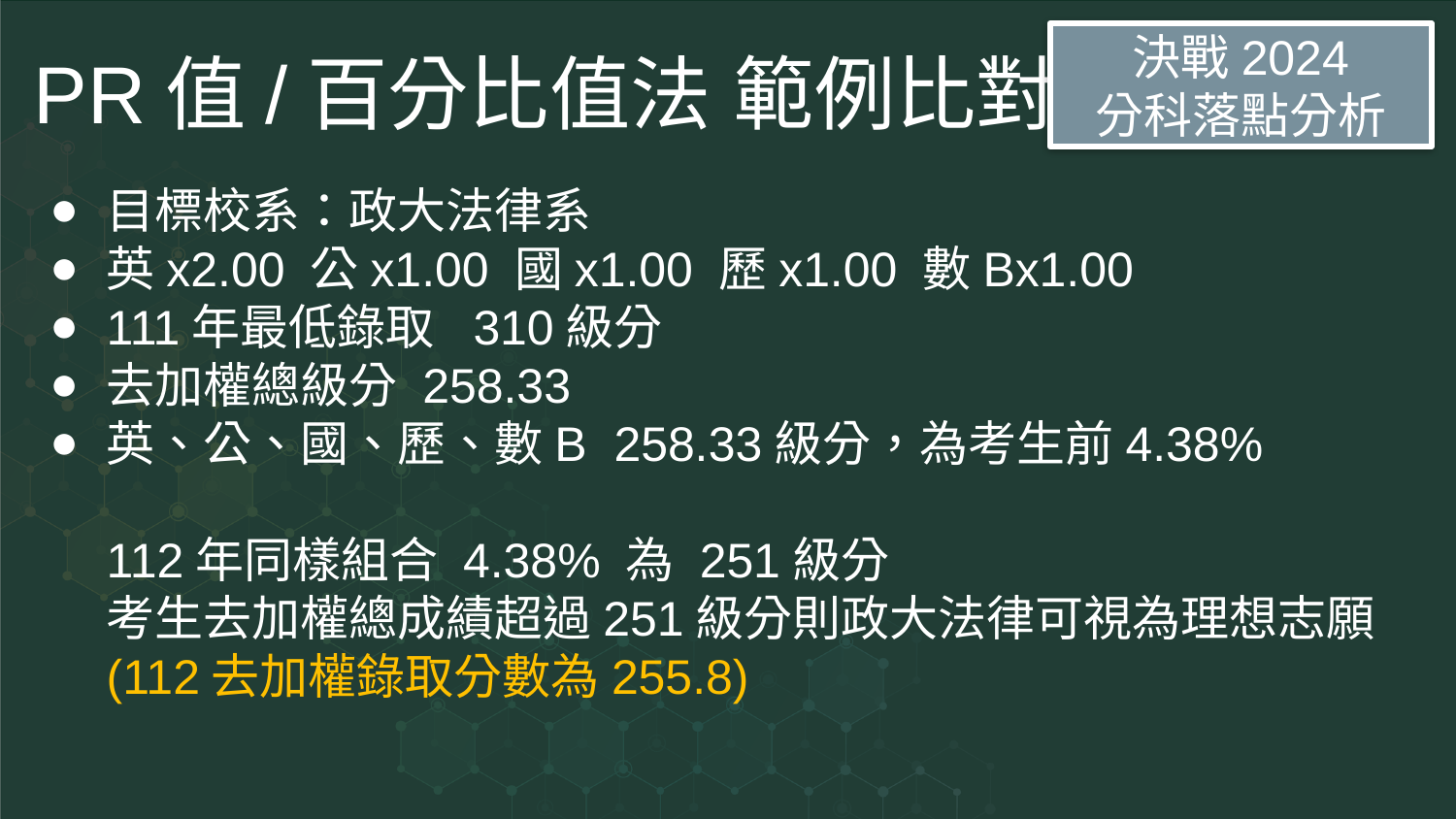

決戰2024
分科落點分析
# PR值/百分比值法 範例比對

目標校系：政大法律系
英x2.00 公x1.00 國x1.00 歷x1.00 數Bx1.00
111年最低錄取  310級分
去加權總級分 258.33
英、公、國、歷、數B  258.33級分，為考生前4.38%

112年同樣組合 4.38% 為 251級分
考生去加權總成績超過251級分則政大法律可視為理想志願
(112去加權錄取分數為255.8)